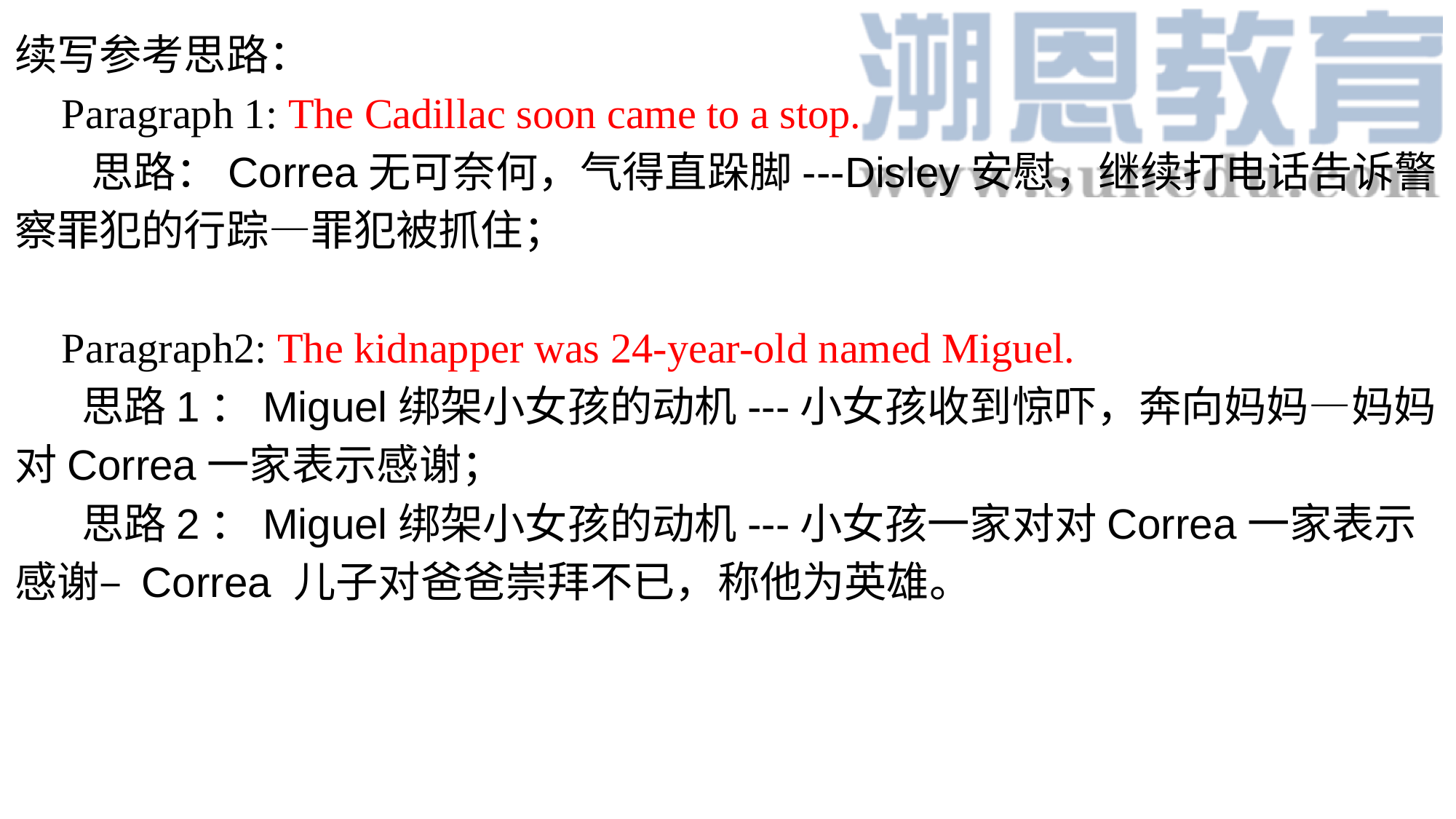

续写参考思路：
    Paragraph 1: The Cadillac soon came to a stop.
       思路：Correa无可奈何，气得直跺脚---Disley安慰，继续打电话告诉警察罪犯的行踪—罪犯被抓住；

    Paragraph2: The kidnapper was 24-year-old named Miguel.
      思路1：Miguel绑架小女孩的动机---小女孩收到惊吓，奔向妈妈—妈妈对Correa一家表示感谢；
      思路2：Miguel绑架小女孩的动机---小女孩一家对对Correa一家表示感谢– Correa 儿子对爸爸崇拜不已，称他为英雄。